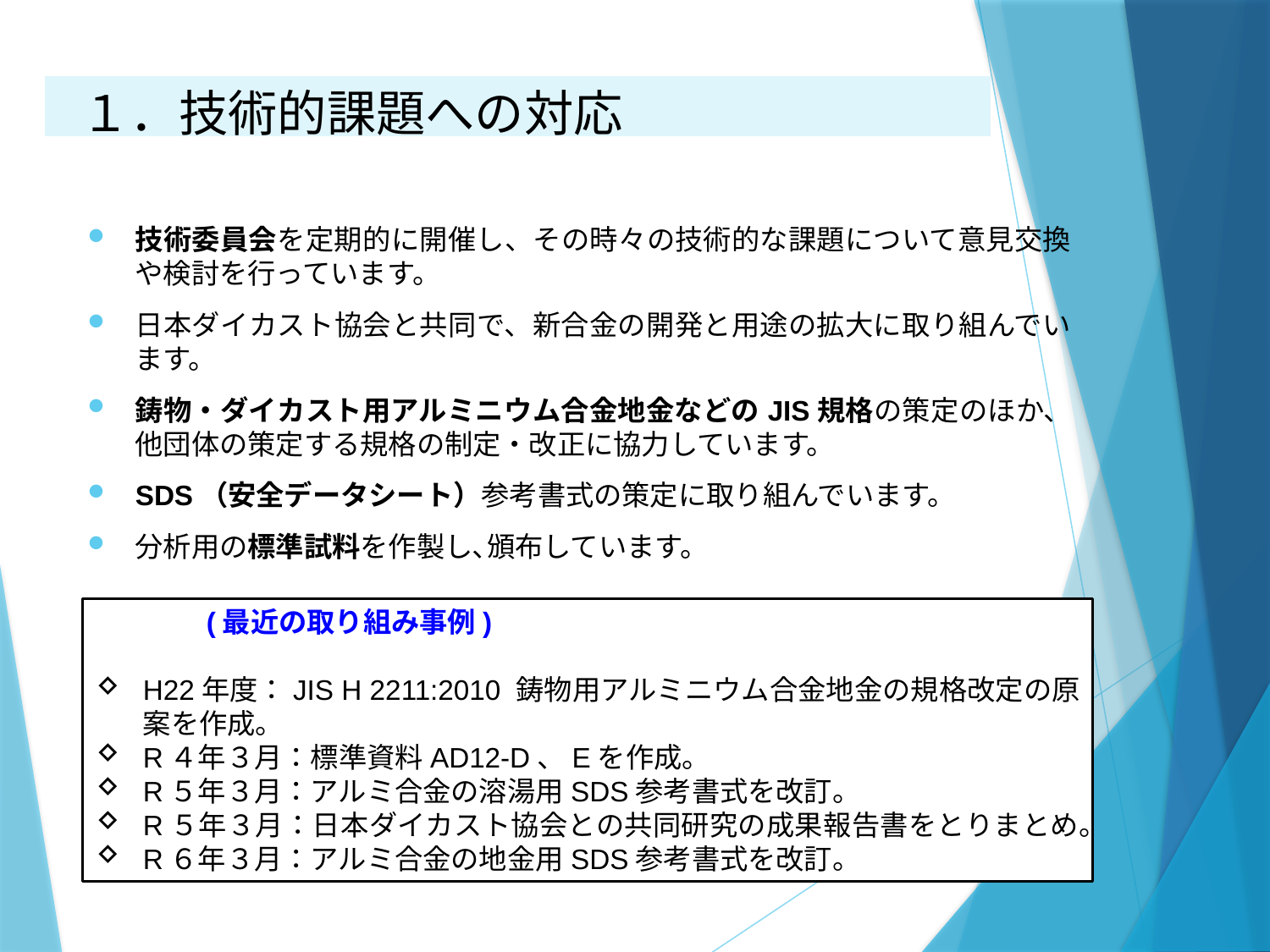

# １．技術的課題への対応
技術委員会を定期的に開催し、その時々の技術的な課題について意見交換や検討を行っています。
日本ダイカスト協会と共同で、新合金の開発と用途の拡大に取り組んでいます。
鋳物・ダイカスト用アルミニウム合金地金などのJIS規格の策定のほか、他団体の策定する規格の制定・改正に協力しています。
SDS（安全データシート）参考書式の策定に取り組んでいます。
分析用の標準試料を作製し､頒布しています。
(最近の取り組み事例)

H22年度：JIS H 2211:2010 鋳物用アルミニウム合金地金の規格改定の原案を作成。
R４年３月：標準資料AD12-D、Eを作成。
R５年３月：アルミ合金の溶湯用SDS参考書式を改訂。
R５年３月：日本ダイカスト協会との共同研究の成果報告書をとりまとめ。
R６年３月：アルミ合金の地金用SDS参考書式を改訂。